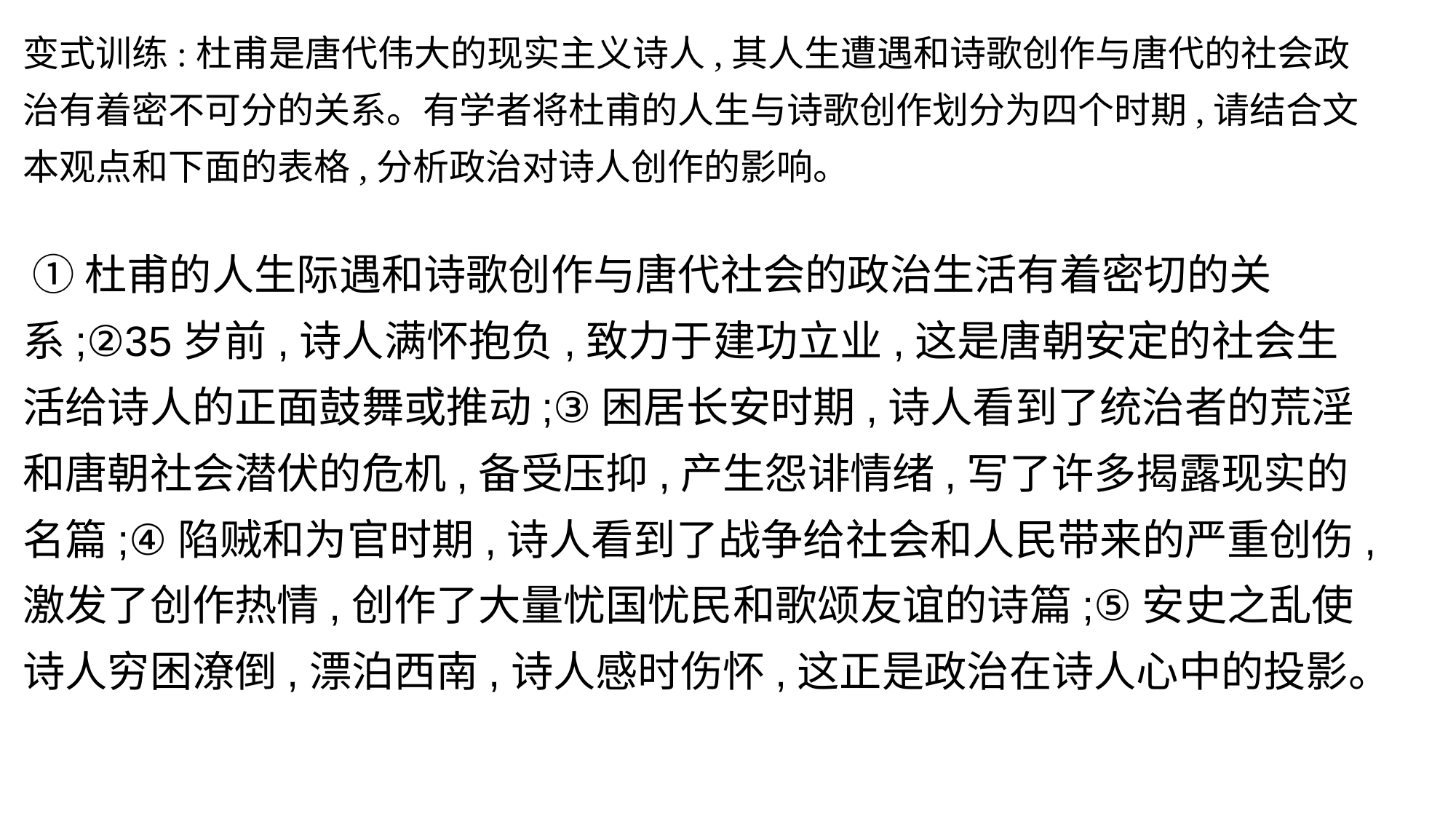

变式训练:杜甫是唐代伟大的现实主义诗人,其人生遭遇和诗歌创作与唐代的社会政治有着密不可分的关系。有学者将杜甫的人生与诗歌创作划分为四个时期,请结合文本观点和下面的表格,分析政治对诗人创作的影响。
 ①杜甫的人生际遇和诗歌创作与唐代社会的政治生活有着密切的关系;②35岁前,诗人满怀抱负,致力于建功立业,这是唐朝安定的社会生活给诗人的正面鼓舞或推动;③困居长安时期,诗人看到了统治者的荒淫和唐朝社会潜伏的危机,备受压抑,产生怨诽情绪,写了许多揭露现实的名篇;④陷贼和为官时期,诗人看到了战争给社会和人民带来的严重创伤,激发了创作热情,创作了大量忧国忧民和歌颂友谊的诗篇;⑤安史之乱使诗人穷困潦倒,漂泊西南,诗人感时伤怀,这正是政治在诗人心中的投影。